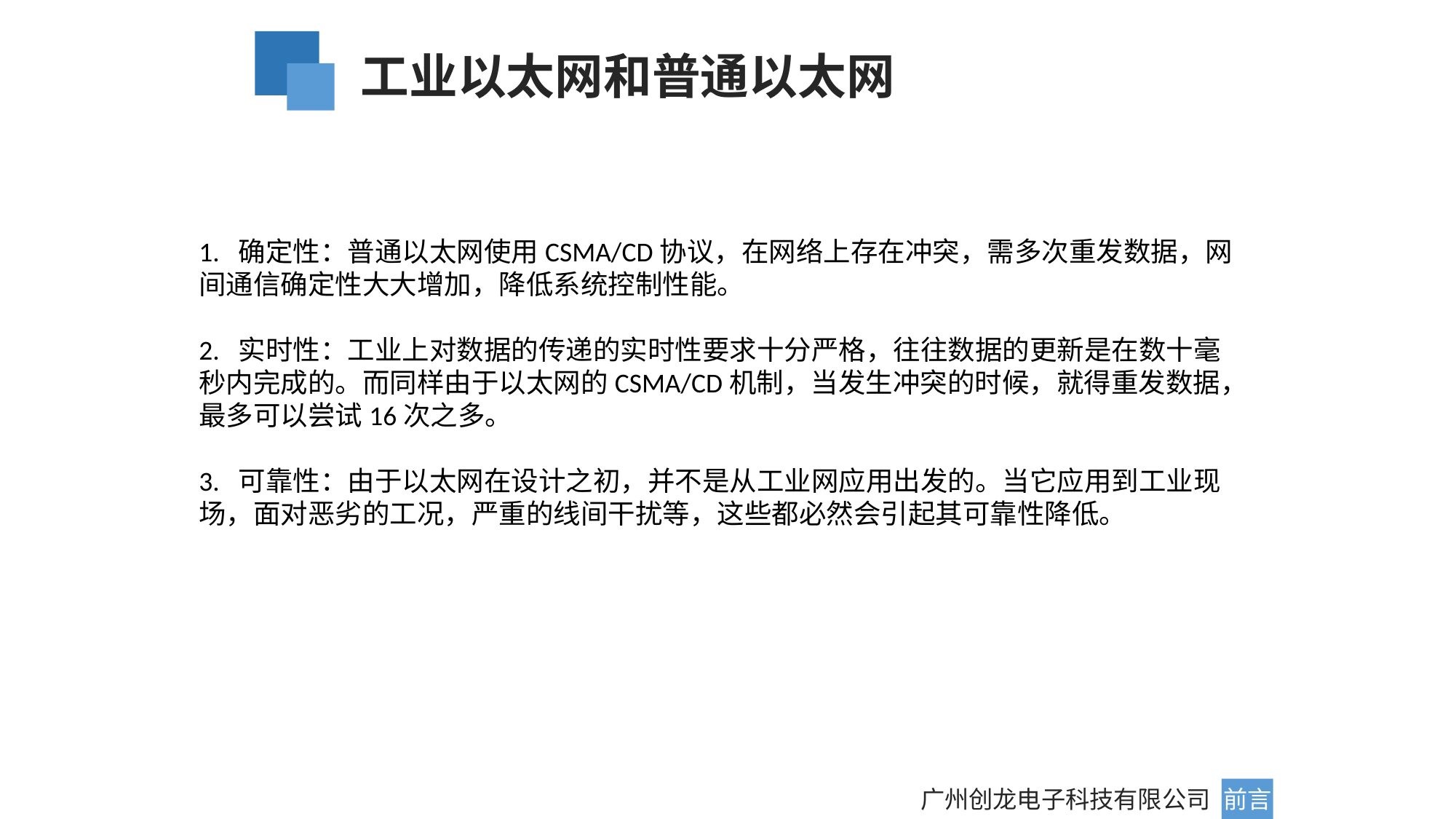

工业以太网和普通以太网
1.  确定性：普通以太网使用CSMA/CD协议，在网络上存在冲突，需多次重发数据，网间通信确定性大大增加，降低系统控制性能。

2.  实时性：工业上对数据的传递的实时性要求十分严格，往往数据的更新是在数十毫秒内完成的。而同样由于以太网的CSMA/CD机制，当发生冲突的时候，就得重发数据，最多可以尝试16次之多。

3.  可靠性：由于以太网在设计之初，并不是从工业网应用出发的。当它应用到工业现场，面对恶劣的工况，严重的线间干扰等，这些都必然会引起其可靠性降低。
广州创龙电子科技有限公司
前言